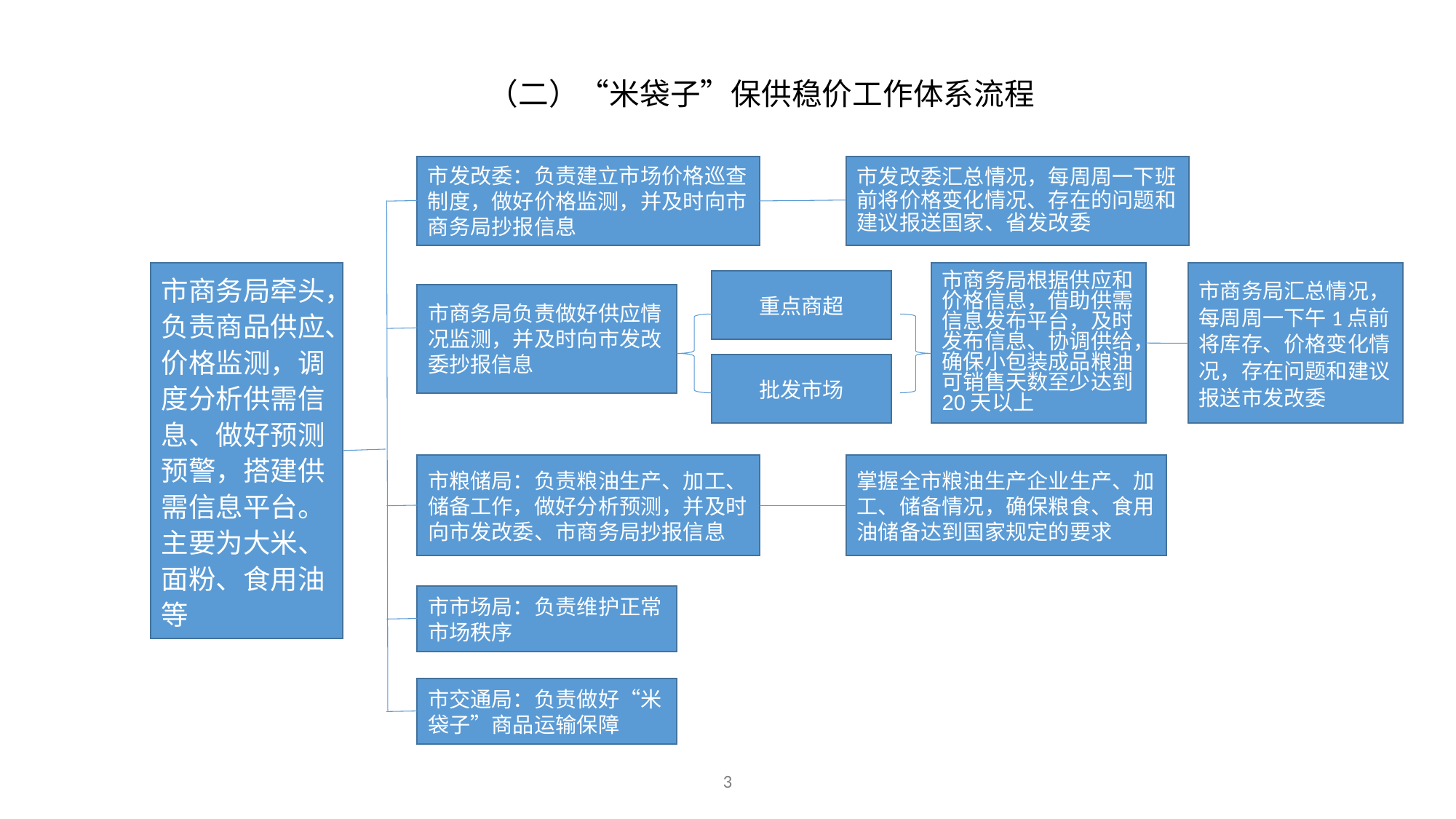

（二）“米袋子”保供稳价工作体系流程
市发改委汇总情况，每周周一下班前将价格变化情况、存在的问题和建议报送国家、省发改委
市发改委：负责建立市场价格巡查制度，做好价格监测，并及时向市商务局抄报信息
市商务局汇总情况，每周周一下午1点前将库存、价格变化情况，存在问题和建议报送市发改委
市商务局牵头，负责商品供应、价格监测，调度分析供需信息、做好预测预警，搭建供需信息平台。主要为大米、面粉、食用油等
市商务局根据供应和价格信息，借助供需信息发布平台，及时发布信息、协调供给，确保小包装成品粮油可销售天数至少达到20天以上
重点商超
市商务局负责做好供应情况监测，并及时向市发改委抄报信息

批发市场
市粮储局：负责粮油生产、加工、储备工作，做好分析预测，并及时向市发改委、市商务局抄报信息
掌握全市粮油生产企业生产、加工、储备情况，确保粮食、食用油储备达到国家规定的要求
市市场局：负责维护正常市场秩序
市交通局：负责做好“米袋子”商品运输保障
3